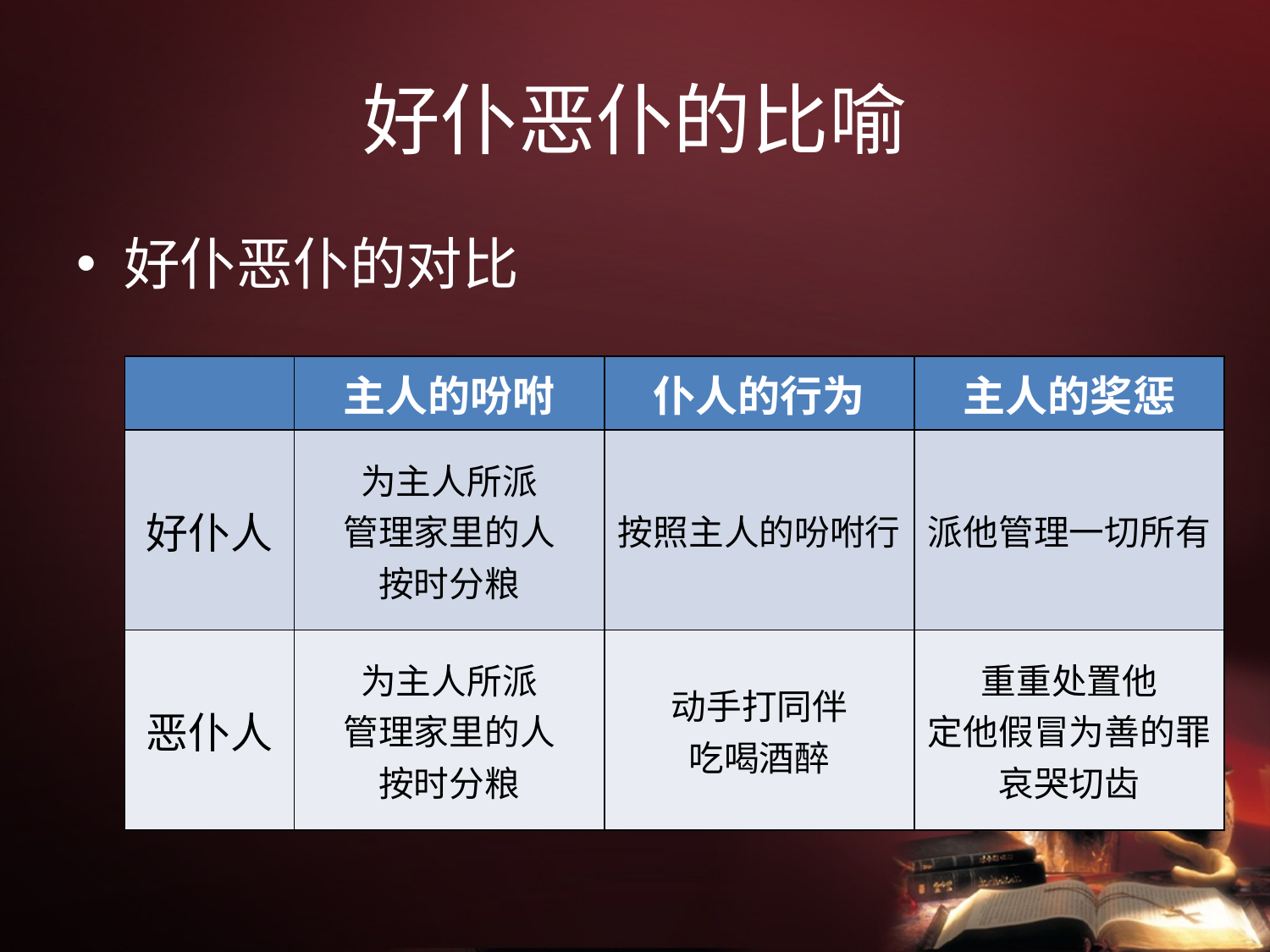

# 好仆恶仆的比喻
好仆恶仆的对比

|  | 主人的吩咐 | 仆人的行为 | 主人的奖惩 |
| --- | --- | --- | --- |
| 好仆人 | 为主人所派 管理家里的人 按时分粮 | 按照主人的吩咐行 | 派他管理一切所有 |
| 恶仆人 | 为主人所派 管理家里的人 按时分粮 | 动手打同伴 吃喝酒醉 | 重重处置他 定他假冒为善的罪 哀哭切齿 |